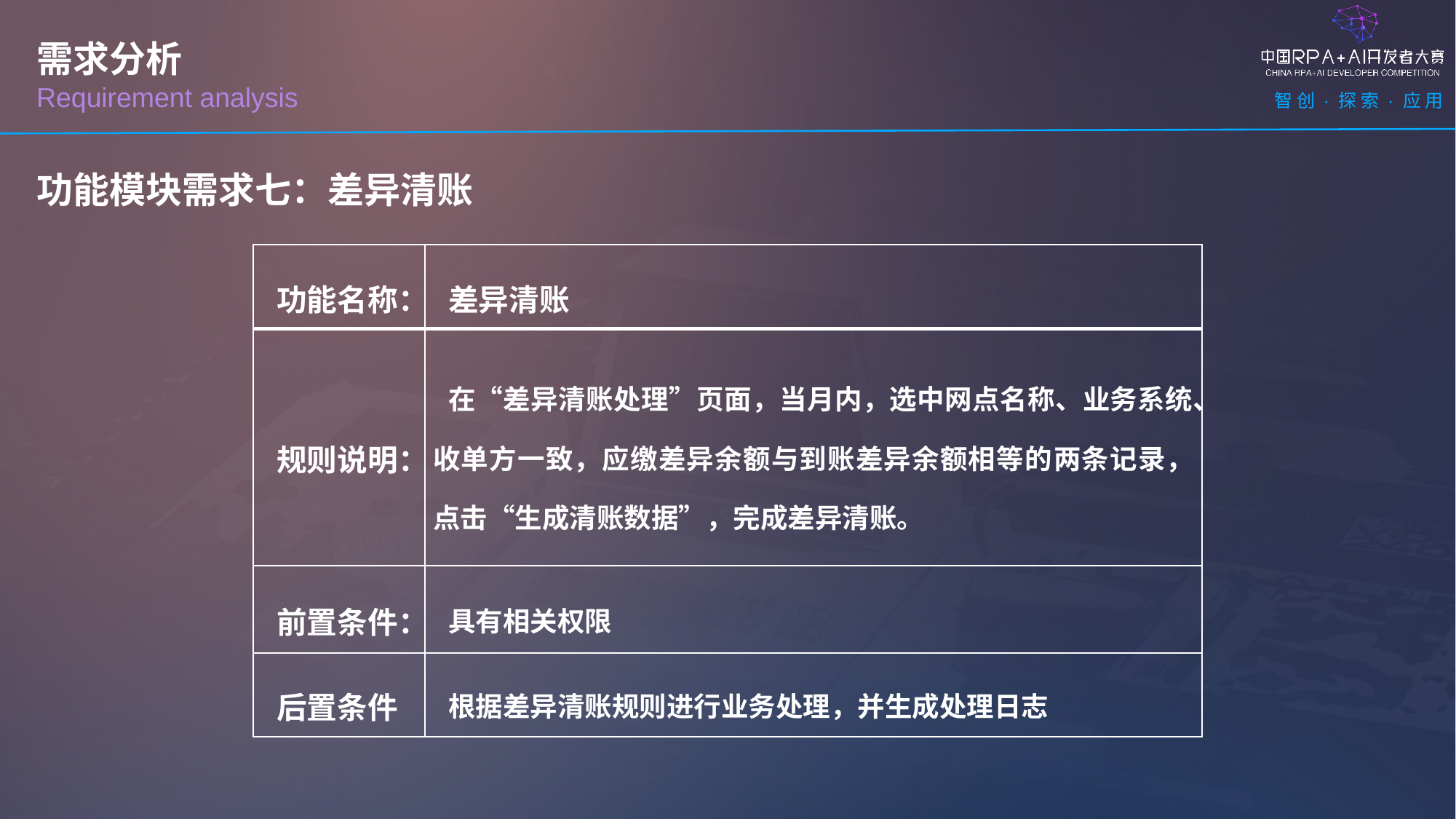

需求分析
Requirement analysis
功能模块需求七：差异清账

| 功能名称： | 差异清账 |
| --- | --- |
| 规则说明： | 在“差异清账处理”页面，当月内，选中网点名称、业务系统、收单方一致，应缴差异余额与到账差异余额相等的两条记录，点击“生成清账数据”，完成差异清账。 |
| 前置条件： | 具有相关权限 |
| 后置条件 | 根据差异清账规则进行业务处理，并生成处理日志 |